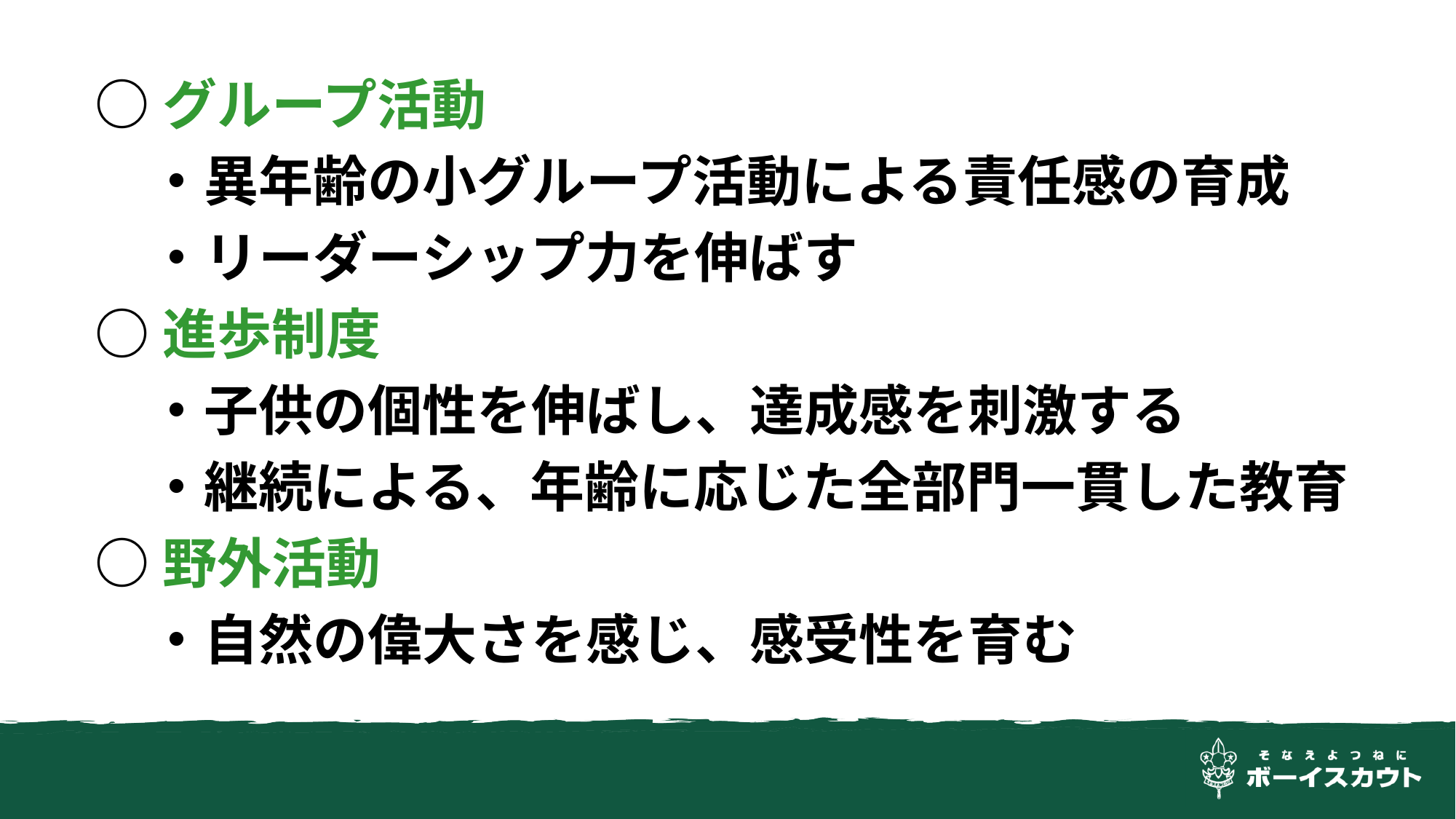

○グループ活動
　・異年齢の小グループ活動による責任感の育成
　・リーダーシップ力を伸ばす
○進歩制度
　・子供の個性を伸ばし、達成感を刺激する
　・継続による、年齢に応じた全部門一貫した教育
○野外活動
　・自然の偉大さを感じ、感受性を育む